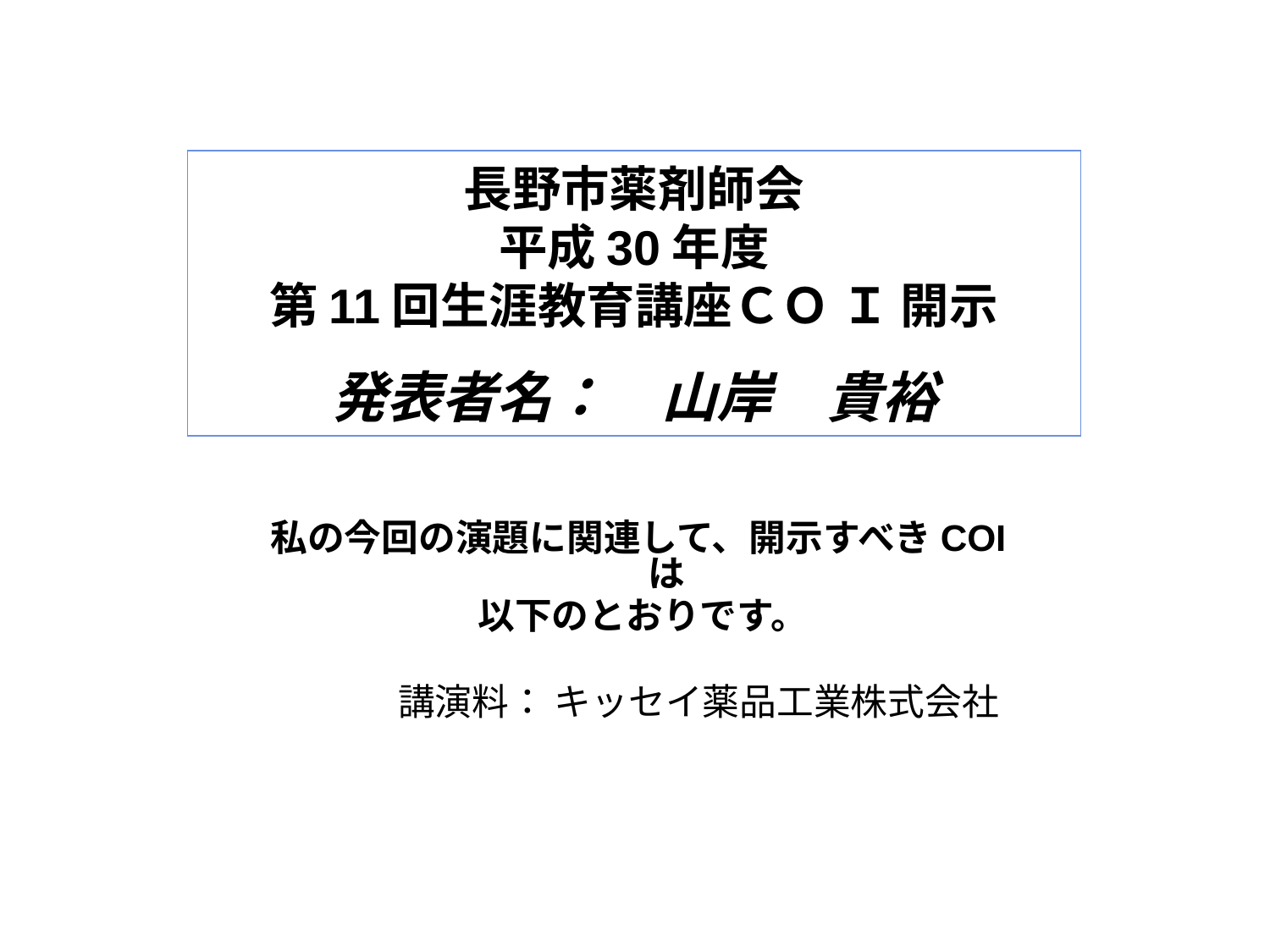

長野市薬剤師会
平成30年度
第11回生涯教育講座ＣＯ Ｉ 開示
　
発表者名：　山岸　貴裕

私の今回の演題に関連して、開示すべきCOIは
以下のとおりです。

　　　講演料： キッセイ薬品工業株式会社